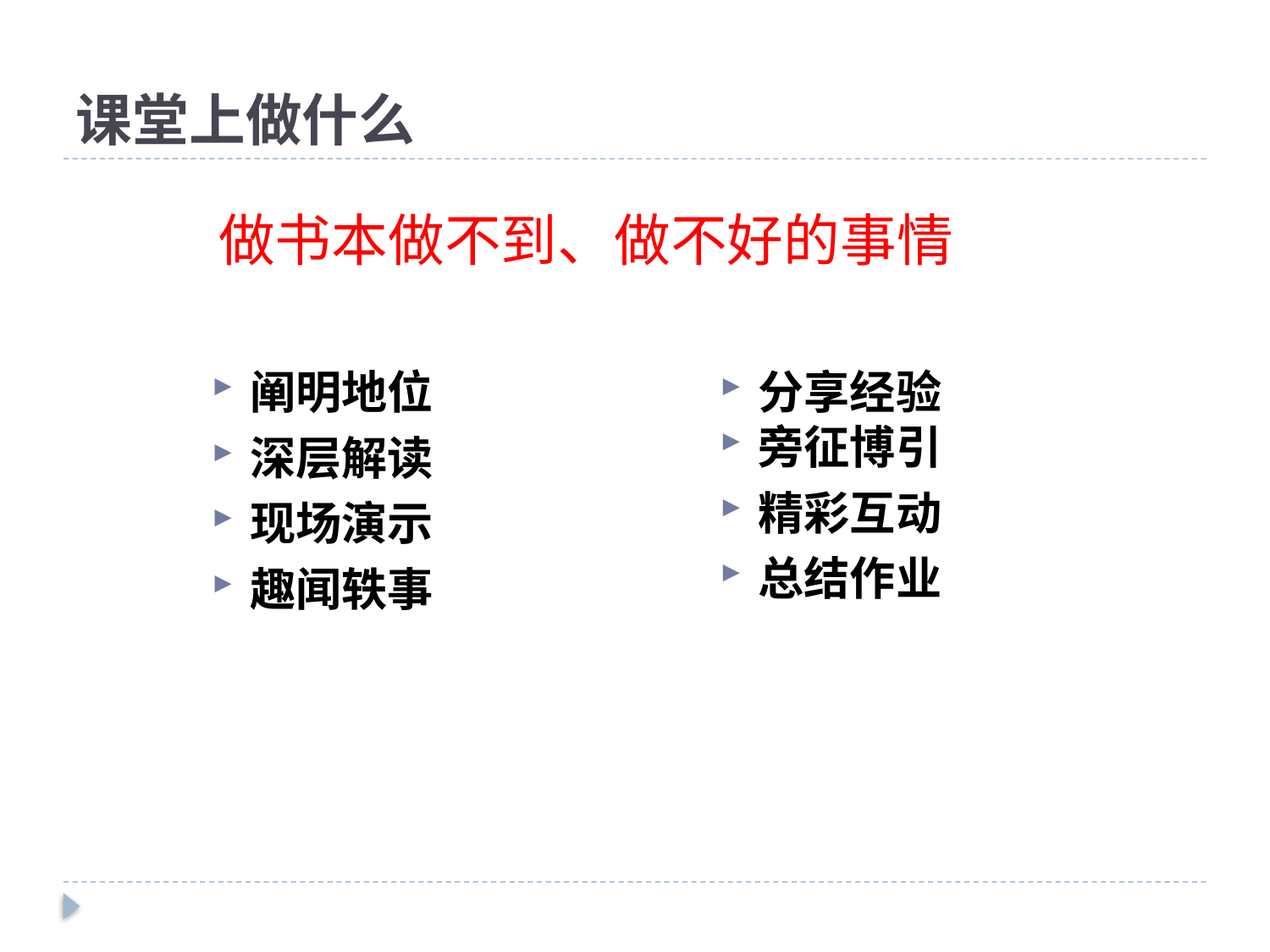

# 课堂上做什么
做书本做不到、做不好的事情
阐明地位
深层解读
现场演示
趣闻轶事

分享经验
旁征博引
精彩互动
总结作业